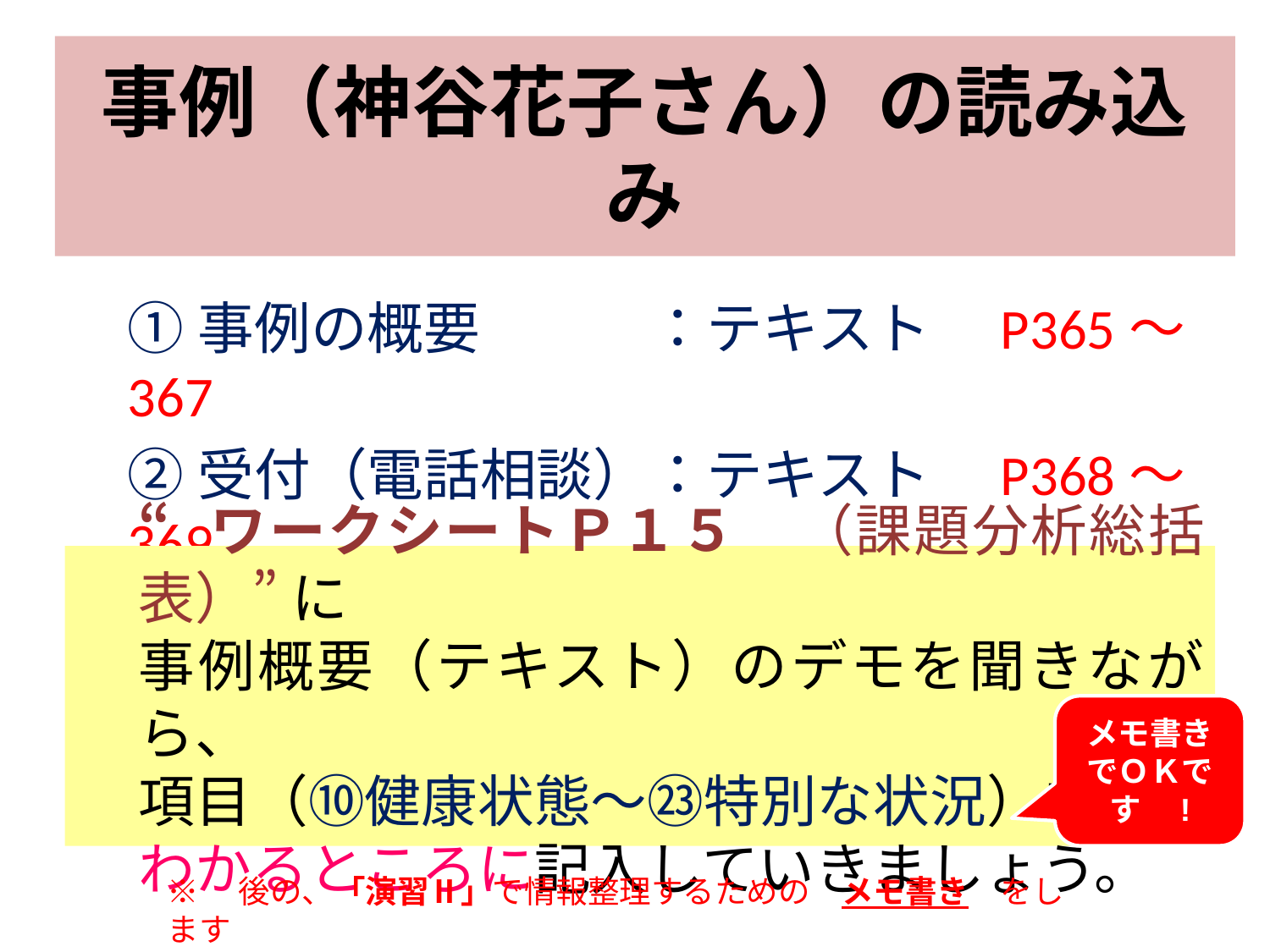

# 事例（神谷花子さん）の読み込み
①事例の概要　　　：テキスト　P365～367
②受付（電話相談）：テキスト　P368～369
➂初回訪問(自宅）　：テキスト　P370～375
“ワークシートＰ１５　（課題分析総括表）” に
事例概要（テキスト）のデモを聞きながら、
項目（⑩健康状態～㉓特別な状況）を
わかるところに記入していきましょう。
メモ書きでＯＫです　!
※　後の、「演習Ⅱ」で情報整理するための　メモ書き　をします